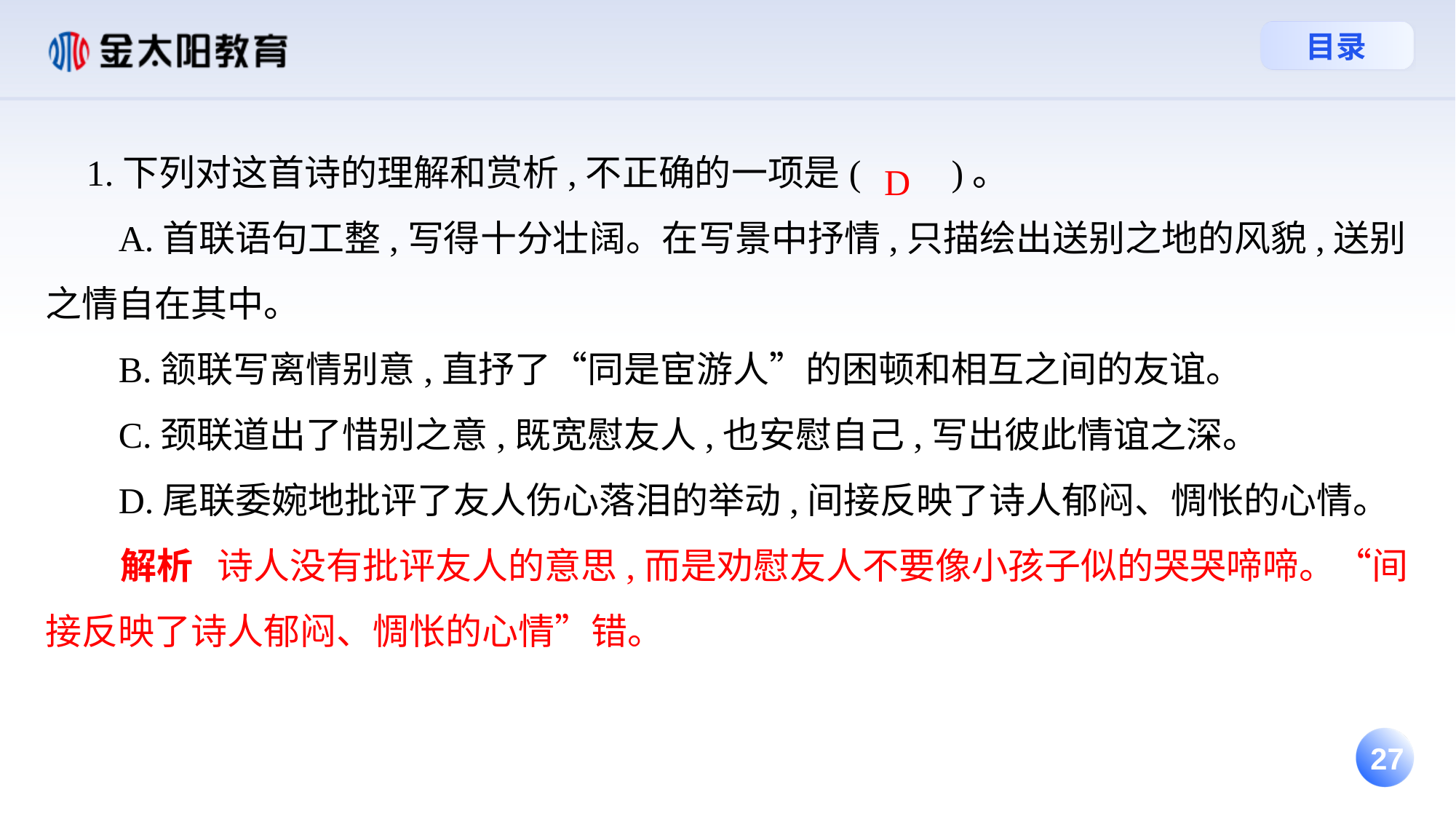

1.下列对这首诗的理解和赏析,不正确的一项是(　　)。
        A.首联语句工整,写得十分壮阔。在写景中抒情,只描绘出送别之地的风貌,送别之情自在其中。
        B.颔联写离情别意,直抒了“同是宦游人”的困顿和相互之间的友谊。
        C.颈联道出了惜别之意,既宽慰友人,也安慰自己,写出彼此情谊之深。
        D.尾联委婉地批评了友人伤心落泪的举动,间接反映了诗人郁闷、惆怅的心情。
        解析   诗人没有批评友人的意思,而是劝慰友人不要像小孩子似的哭哭啼啼。“间接反映了诗人郁闷、惆怅的心情”错。
D